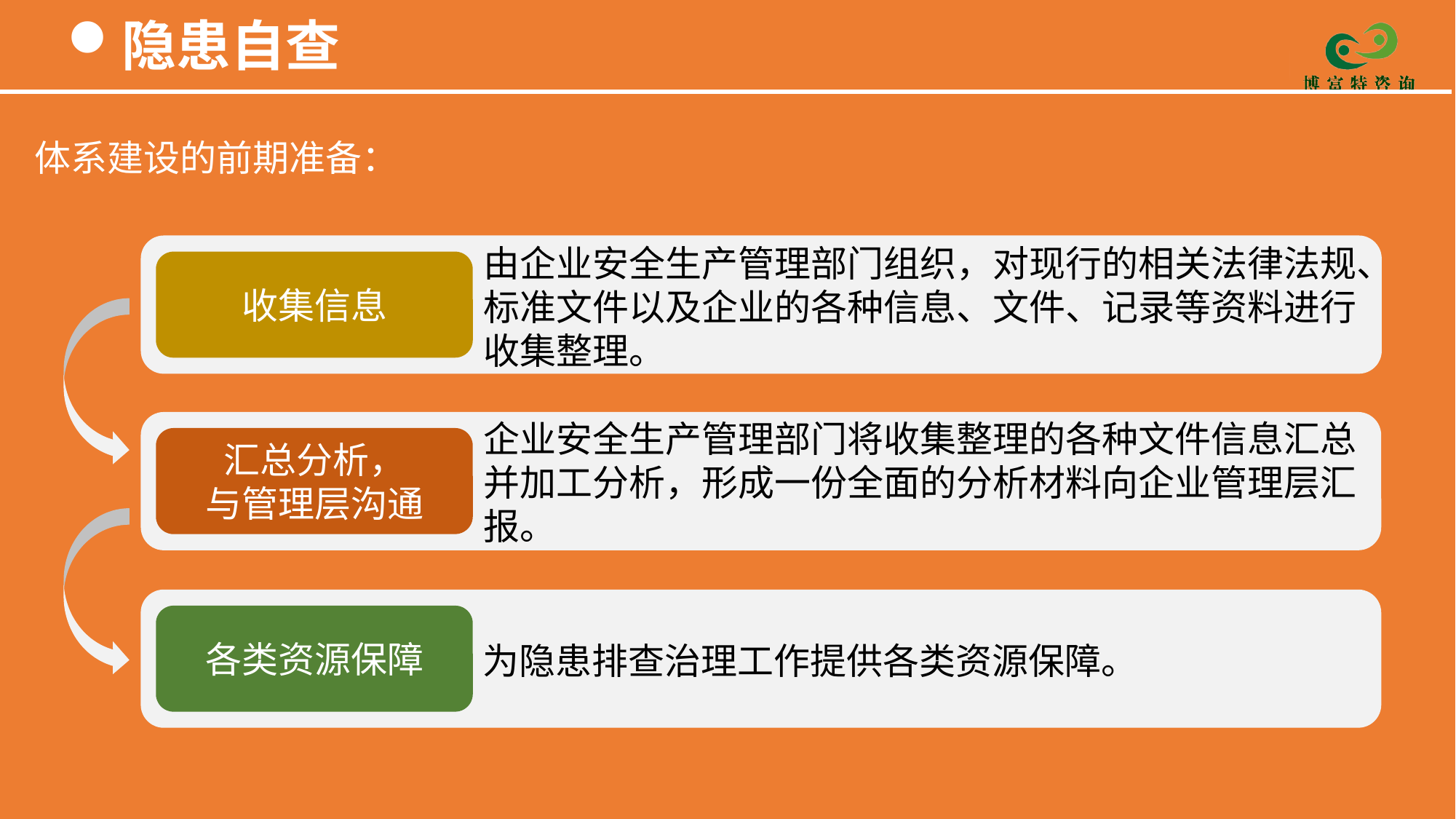

隐患自查
体系建设的前期准备：
由企业安全生产管理部门组织，对现行的相关法律法规、标准文件以及企业的各种信息、文件、记录等资料进行收集整理。

收集信息

企业安全生产管理部门将收集整理的各种文件信息汇总并加工分析，形成一份全面的分析材料向企业管理层汇报。

汇总分析，
与管理层沟通

各类资源保障
为隐患排查治理工作提供各类资源保障。